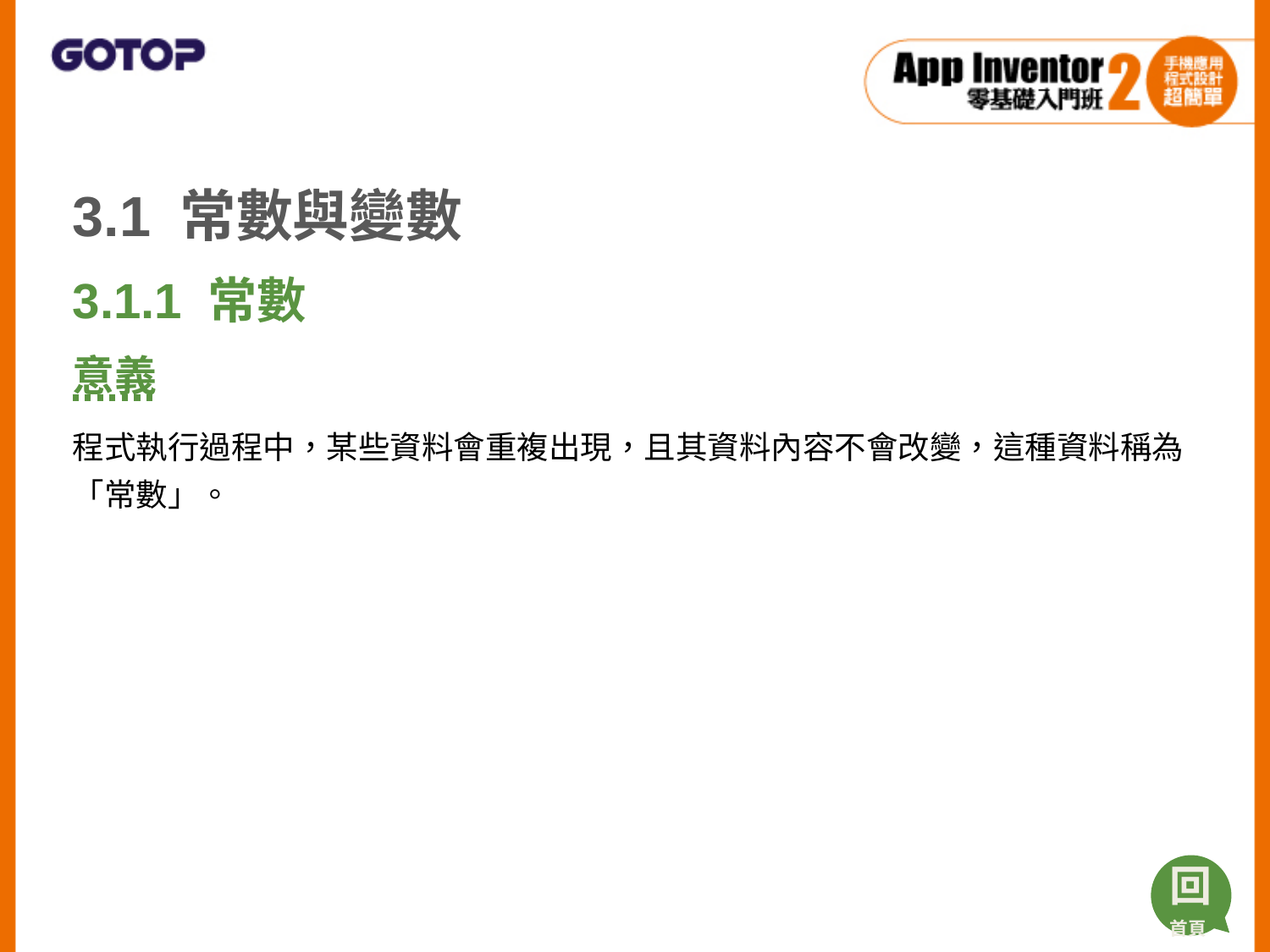

3.1 常數與變數
3.1.1 常數
意義
程式執行過程中，某些資料會重複出現，且其資料內容不會改變，這種資料稱為「常數」。

回
首頁